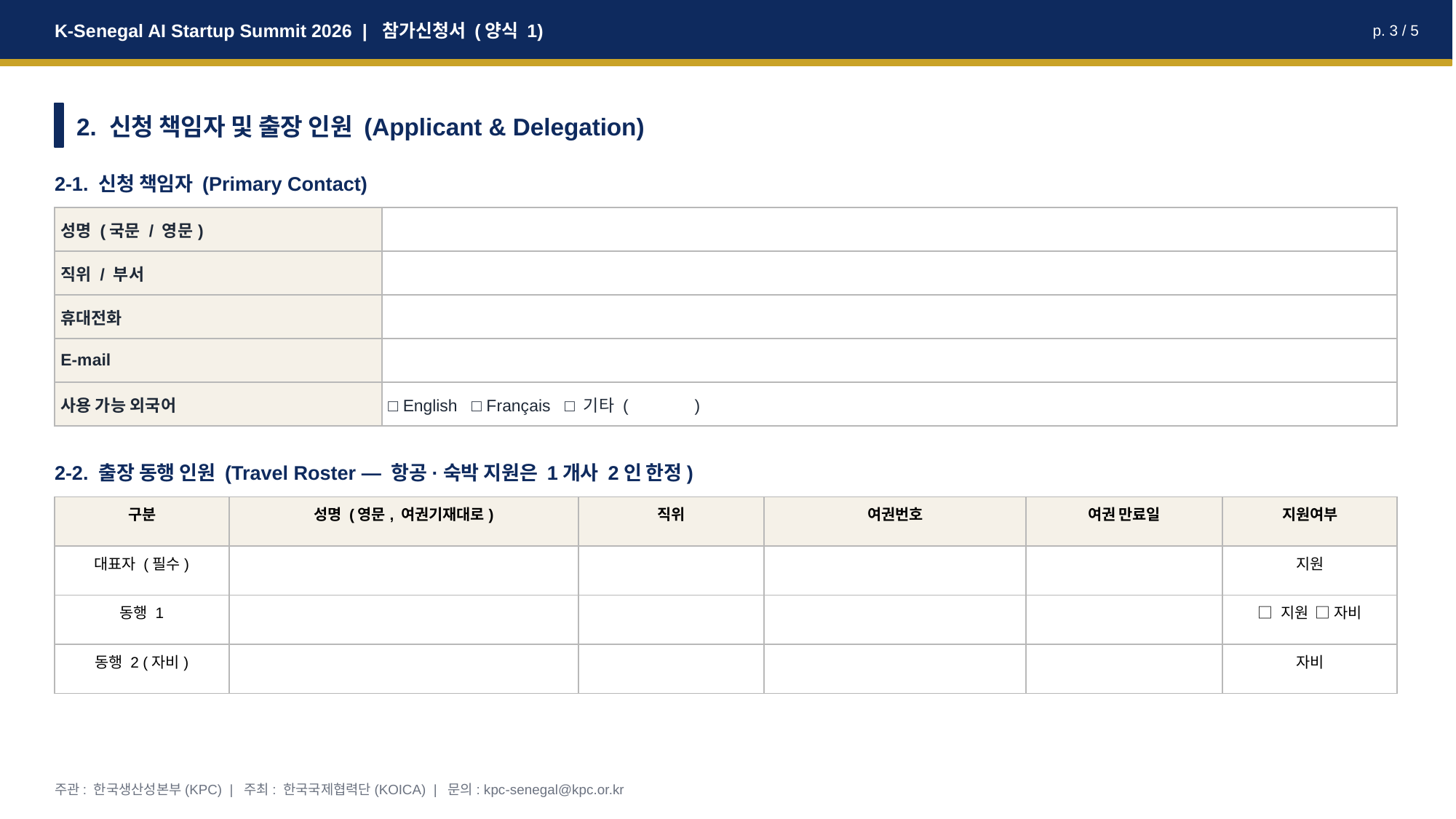

K-Senegal AI Startup Summit 2026  |  참가신청서 (양식 1)
p. 3 / 5

2. 신청 책임자 및 출장 인원 (Applicant & Delegation)

2-1. 신청 책임자 (Primary Contact)
| 성명 (국문 / 영문) |  |
| --- | --- |
| 직위 / 부서 |  |
| 휴대전화 |  |
| E-mail |  |
| 사용 가능 외국어 | □ English □ Français □ 기타 ( ) |
2-2. 출장 동행 인원 (Travel Roster — 항공·숙박 지원은 1개사 2인 한정)
| 구분 | 성명 (영문, 여권기재대로) | 직위 | 여권번호 | 여권 만료일 | 지원여부 |
| --- | --- | --- | --- | --- | --- |
| 대표자 (필수) |  |  |  |  | 지원 |
| 동행 1 |  |  |  |  | □ 지원 □ 자비 |
| 동행 2 (자비) |  |  |  |  | 자비 |
주관: 한국생산성본부(KPC)  |  주최: 한국국제협력단(KOICA)  |  문의: kpc-senegal@kpc.or.kr